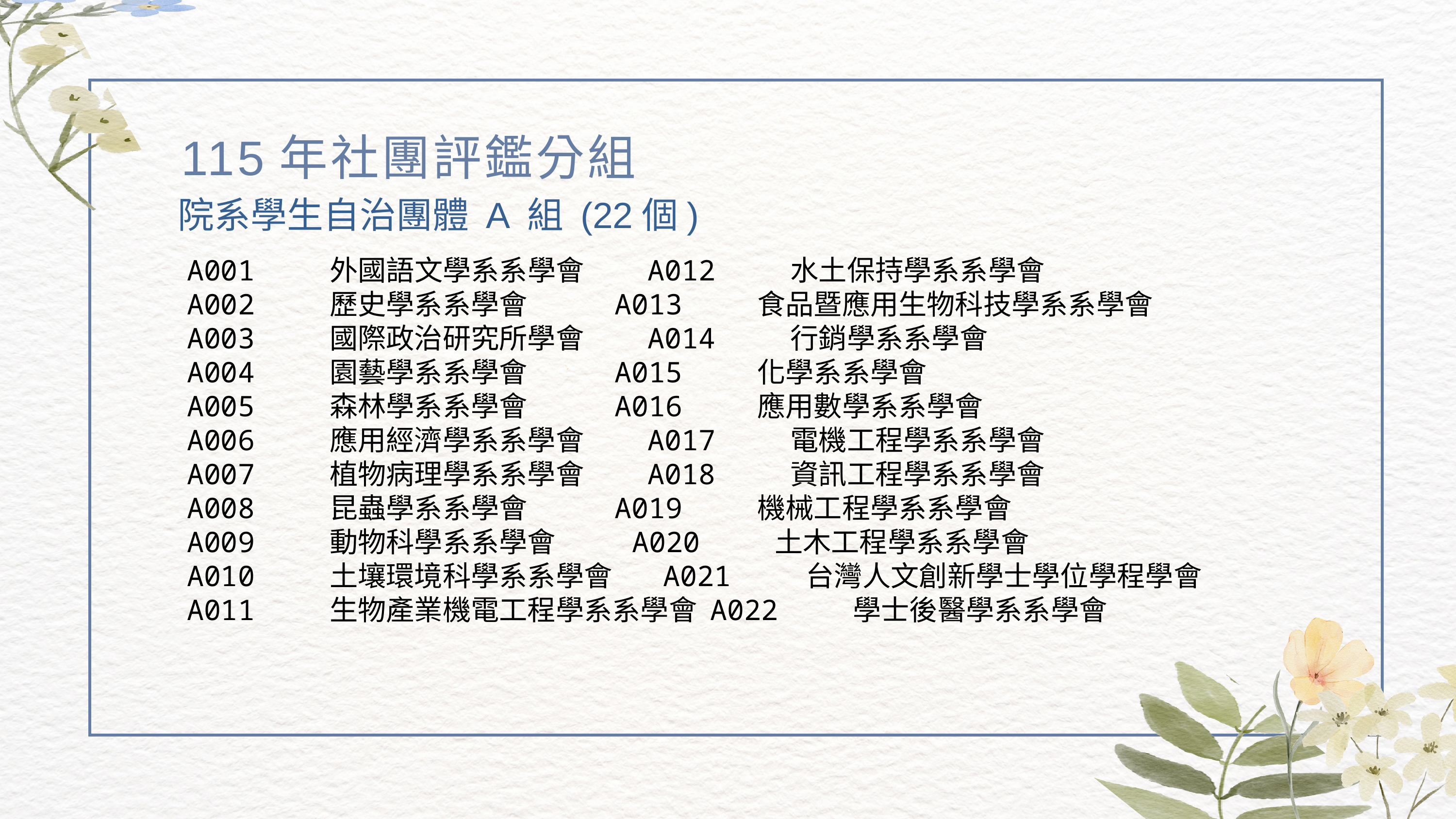

115年社團評鑑分組
院系學生自治團體 A 組 (22個)
A001    外國語文學系系學會         A012    水土保持學系系學會
A002    歷史學系系學會	         A013    食品暨應用生物科技學系系學會
A003    國際政治研究所學會         A014    行銷學系系學會
A004    園藝學系系學會	         A015    化學系系學會
A005    森林學系系學會	         A016    應用數學系系學會
A006    應用經濟學系系學會         A017    電機工程學系系學會
A007    植物病理學系系學會         A018    資訊工程學系系學會
A008    昆蟲學系系學會	         A019    機械工程學系系學會
A009    動物科學系系學會           A020    土木工程學系系學會
A010    土壤環境科學系系學會       A021    台灣人文創新學士學位學程學會
A011    生物產業機電工程學系系學會 A022    學士後醫學系系學會